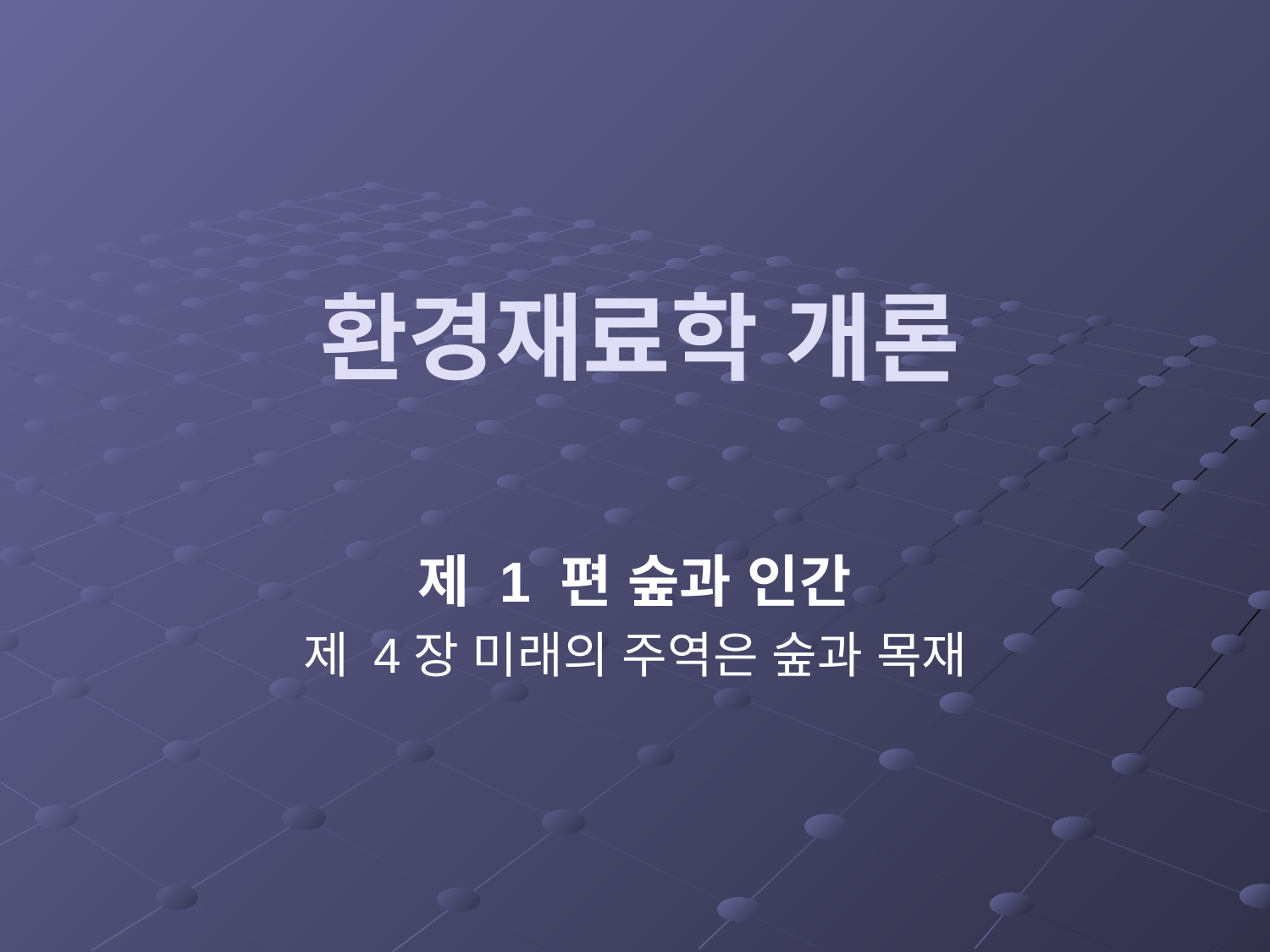

# 환경재료학 개론
제 1 편 숲과 인간
제 4장 미래의 주역은 숲과 목재